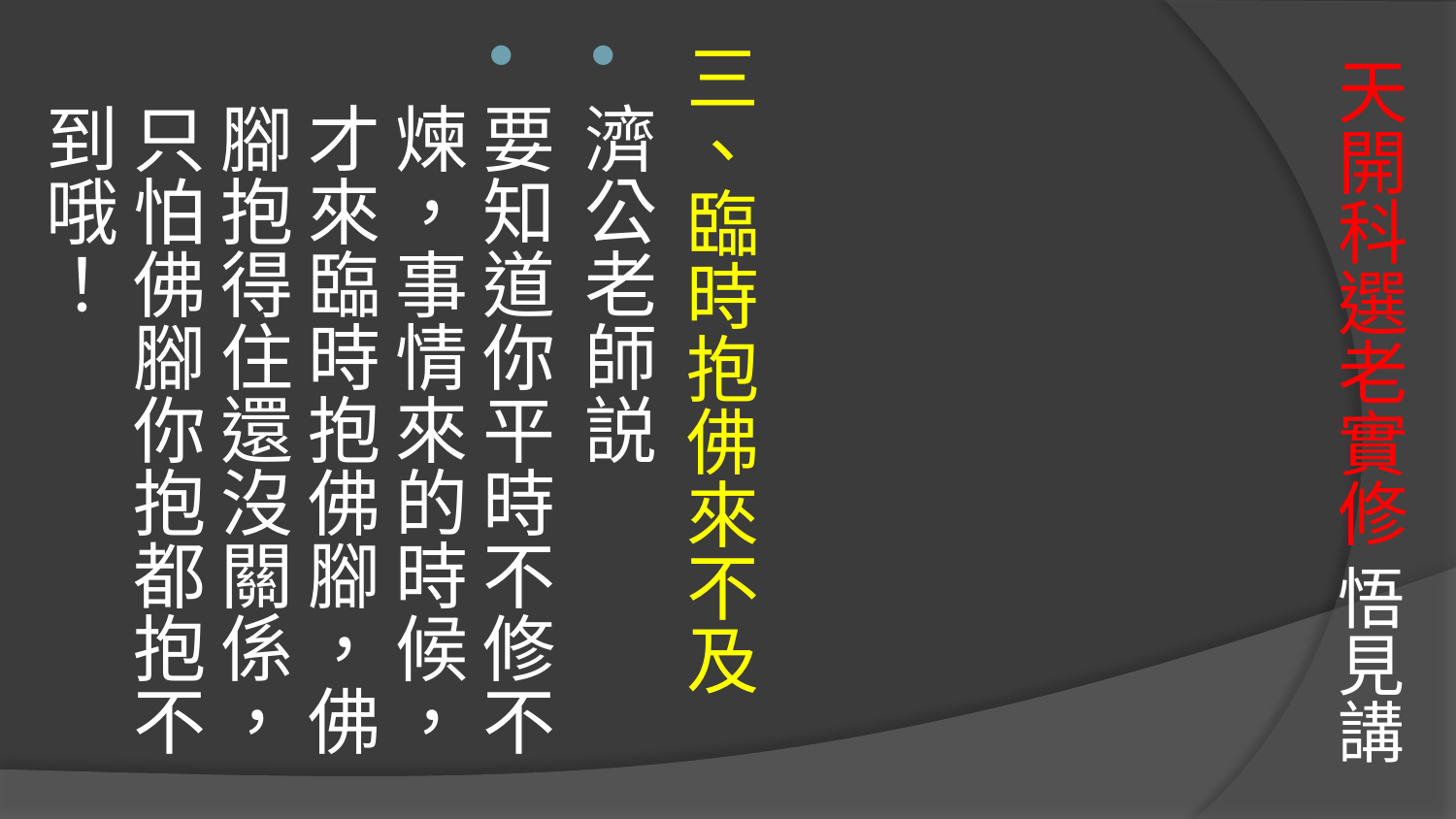

三、臨時抱佛來不及
濟公老師説
要知道你平時不修不煉，事情來的時候，才來臨時抱佛腳，佛腳抱得住還沒關係，只怕佛腳你抱都抱不到哦！
# 天開科選老實修 悟見講